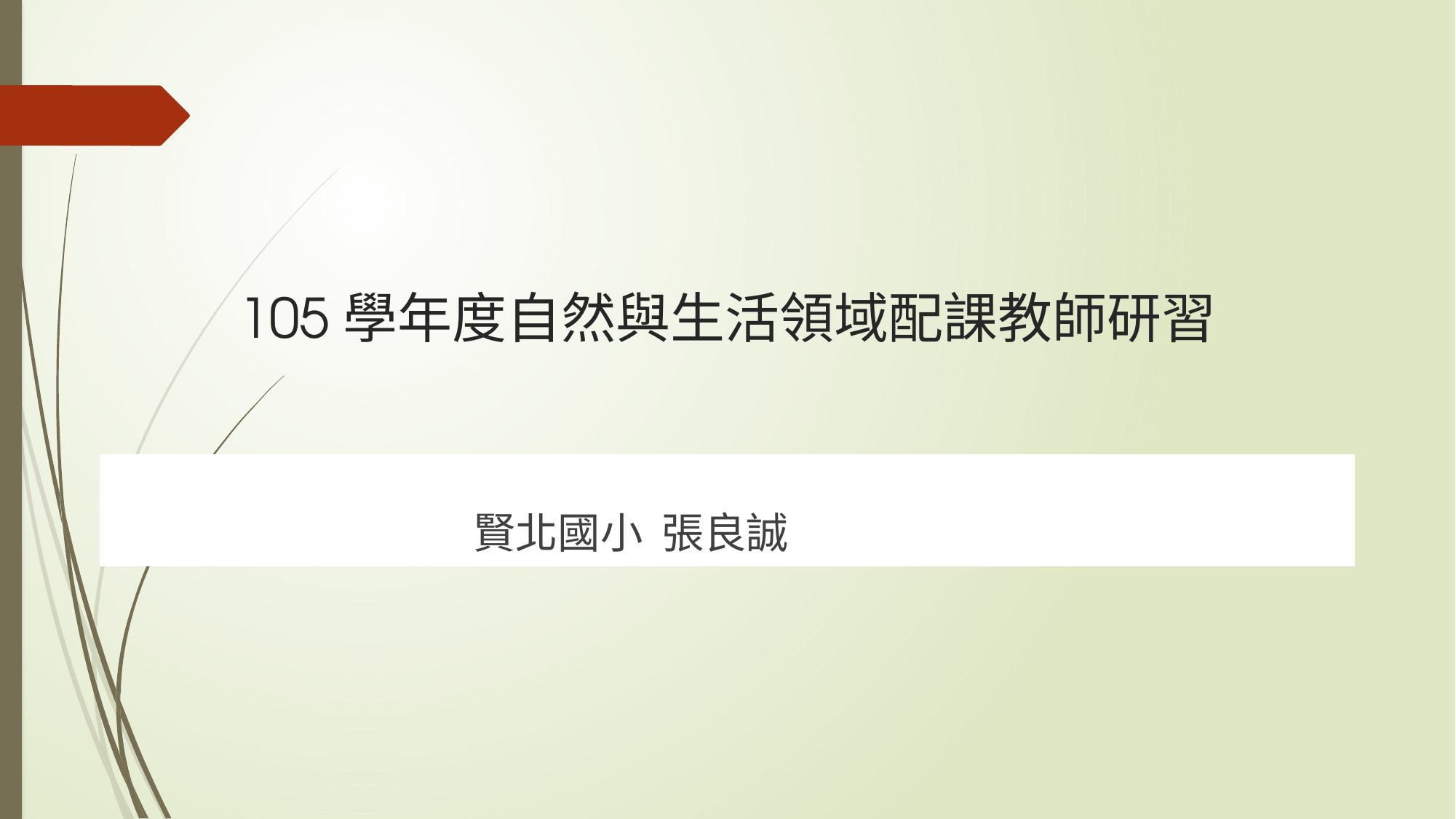

# 105學年度自然與生活領域配課教師研習
|  |
| --- |
| 賢北國小 張良誠 |